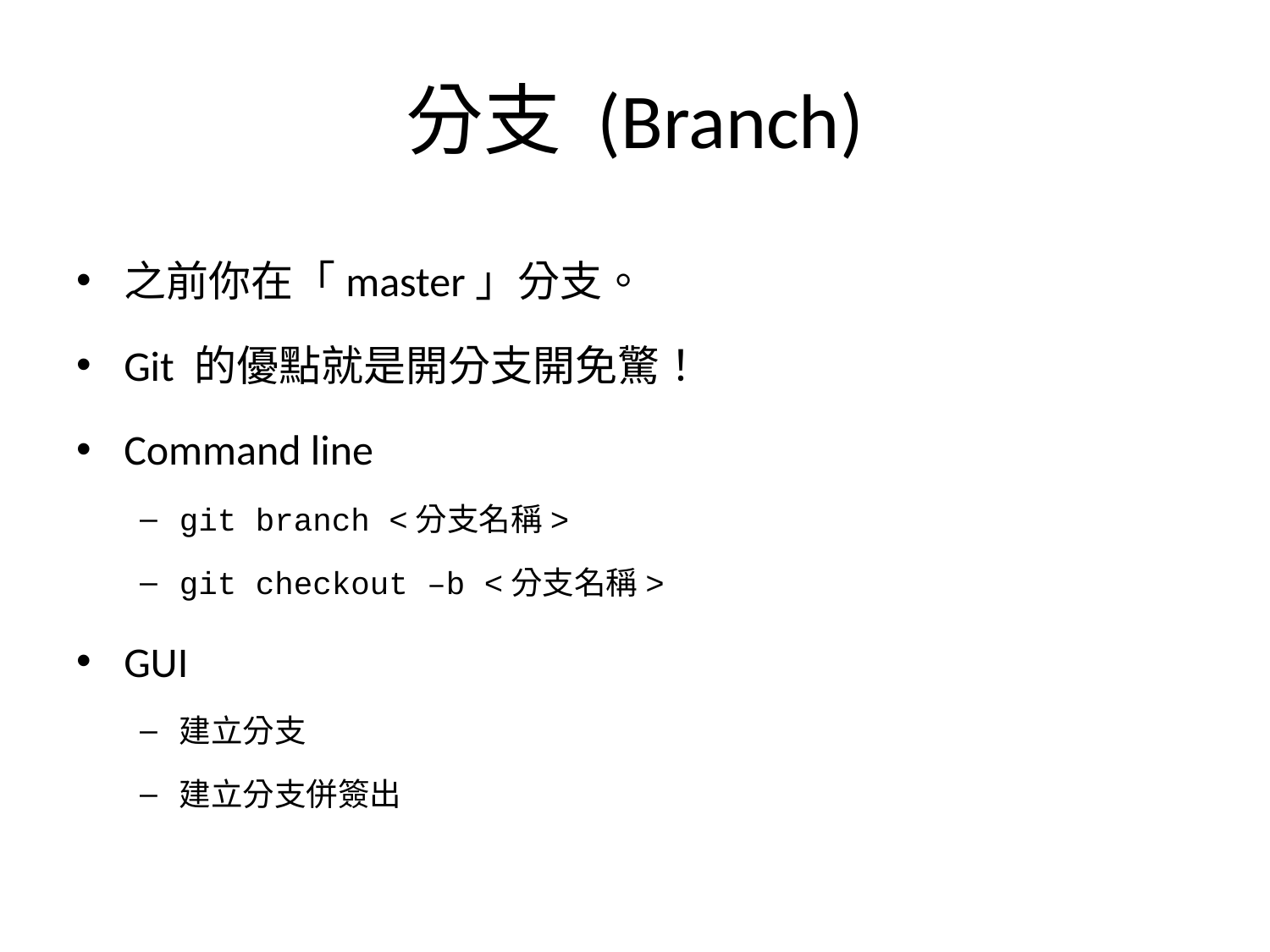

# 分支 (Branch)
之前你在「master」分支。
Git 的優點就是開分支開免驚！
Command line
git branch <分支名稱>
git checkout –b <分支名稱>
GUI
建立分支
建立分支併簽出